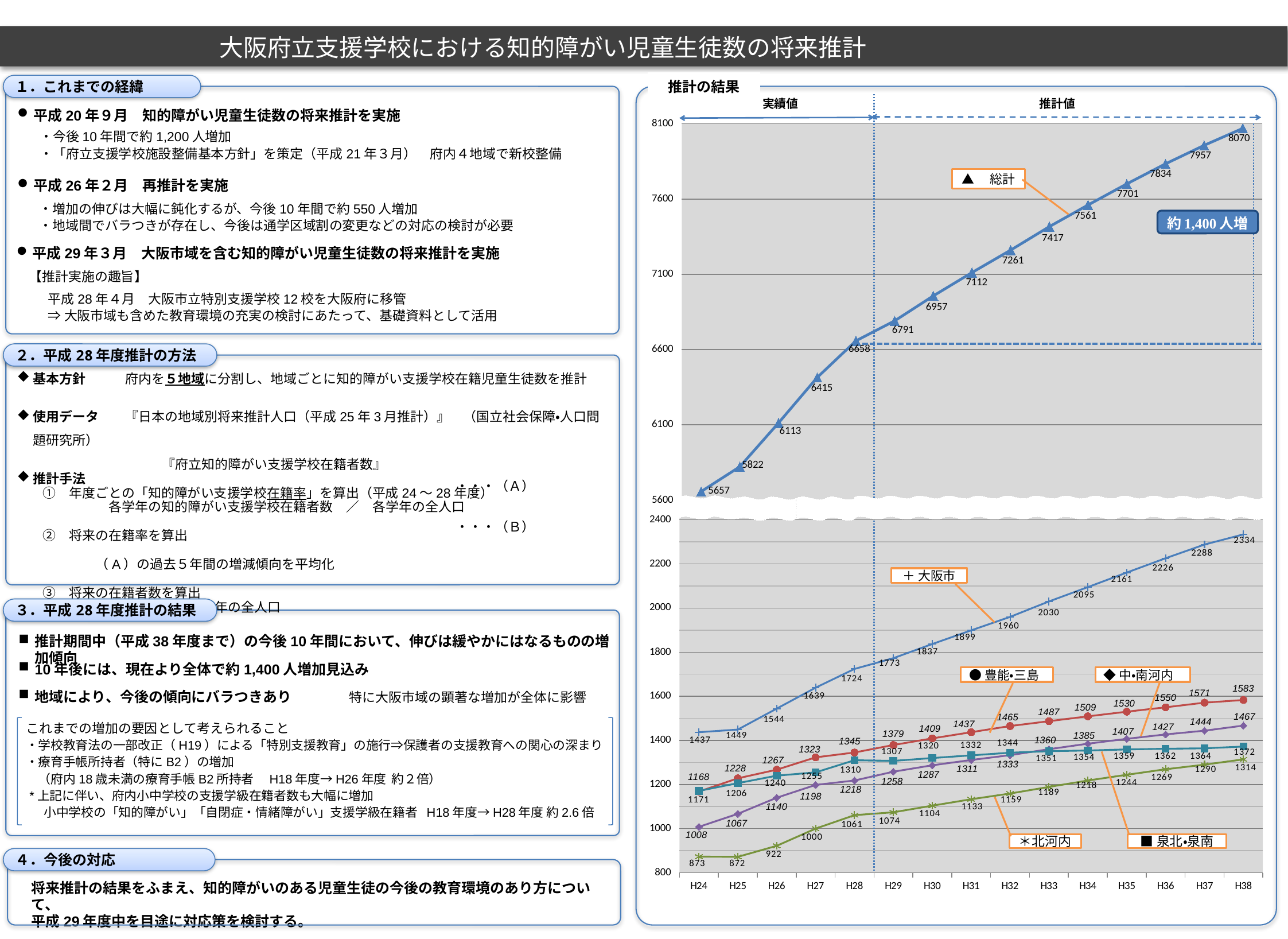

大阪府立支援学校における知的障がい児童生徒数の将来推計
推計の結果
１．これまでの経緯

### Chart

| Category | 総計 |
|---|---|
実績値
推計値
平成20年９月　知的障がい児童生徒数の将来推計を実施
・今後10年間で約1,200人増加
・「府立支援学校施設整備基本方針」を策定（平成21年３月）　府内４地域で新校整備
▲　総計
平成26年２月　再推計を実施
・増加の伸びは大幅に鈍化するが、今後10年間で約550人増加
・地域間でバラつきが存在し、今後は通学区域割の変更などの対応の検討が必要
平成29年３月　大阪市域を含む知的障がい児童生徒数の将来推計を実施
【推計実施の趣旨】
　平成28年４月　大阪市立特別支援学校12校を大阪府に移管
　⇒ 大阪市域も含めた教育環境の充実の検討にあたって、基礎資料として活用
２．平成28年度推計の方法

基本方針　　　府内を５地域に分割し、地域ごとに知的障がい支援学校在籍児童生徒数を推計

使用データ　　『日本の地域別将来推計人口（平成25年3月推計）』　（国立社会保障・人口問題研究所）
　　　　　　　　　　　『府立知的障がい支援学校在籍者数』
推計手法
　①　年度ごとの「知的障がい支援学校在籍率」を算出（平成24～28年度）
　　　　　　各学年の知的障がい支援学校在籍者数　／　各学年の全人口

　②　将来の在籍率を算出
　　　　　（A）の過去５年間の増減傾向を平均化

　③　将来の在籍者数を算出
      　　 （B）×　年度の各学年の全人口

### Chart

| Category | 大阪市 | 豊能・三島 | 北河内 | 中南河内 | 泉北・泉南 |
|---|---|---|---|---|---|
| H24 | 1437.0 | 1168.0 | 873.0 | 1008.0 | 1171.0 |
| H25 | 1449.0 | 1228.0 | 872.0 | 1067.0 | 1206.0 |
| H26 | 1544.0 | 1267.0 | 922.0 | 1140.0 | 1240.0 |
| H27 | 1639.0 | 1323.0 | 1000.0 | 1198.0 | 1255.0 |
| H28 | 1724.0 | 1345.0 | 1061.0 | 1218.0 | 1310.0 |
| H29 | 1773.0 | 1379.0 | 1074.0 | 1258.0 | 1307.0 |
| H30 | 1837.0 | 1409.0 | 1104.0 | 1287.0 | 1320.0 |
| H31 | 1899.0 | 1437.0 | 1133.0 | 1311.0 | 1332.0 |
| H32 | 1960.0 | 1465.0 | 1159.0 | 1333.0 | 1344.0 |
| H33 | 2030.0 | 1487.0 | 1189.0 | 1360.0 | 1351.0 |
| H34 | 2095.0 | 1509.0 | 1218.0 | 1385.0 | 1354.0 |
| H35 | 2161.0 | 1530.0 | 1244.0 | 1407.0 | 1359.0 |
| H36 | 2226.0 | 1550.0 | 1269.0 | 1427.0 | 1362.0 |
| H37 | 2288.0 | 1571.0 | 1290.0 | 1444.0 | 1364.0 |
| H38 | 2334.0 | 1583.0 | 1314.0 | 1467.0 | 1372.0 |
・・・（Ａ）

・・・（Ｂ）
＋ 大阪市
３．平成28年度推計の結果

推計期間中（平成38年度まで）の今後10年間において、伸びは緩やかにはなるものの増加傾向
10年後には、現在より全体で約1,400人増加見込み
●豊能・三島
◆中・南河内
地域により、今後の傾向にバラつきあり　　　　特に大阪市域の顕著な増加が全体に影響
これまでの増加の要因として考えられること
・学校教育法の一部改正（H19）による「特別支援教育」の施行⇒保護者の支援教育への関心の深まり
・療育手帳所持者（特にB2）の増加
　（府内18歳未満の療育手帳B2所持者　H18年度→H26年度  約２倍）
 *上記に伴い、府内小中学校の支援学級在籍者数も大幅に増加
　  小中学校の「知的障がい」「自閉症・情緒障がい」支援学級在籍者  H18年度→H28年度 約2.6倍

＊北河内
■泉北・泉南
４．今後の対応

将来推計の結果をふまえ、知的障がいのある児童生徒の今後の教育環境のあり方について、
平成29年度中を目途に対応策を検討する。